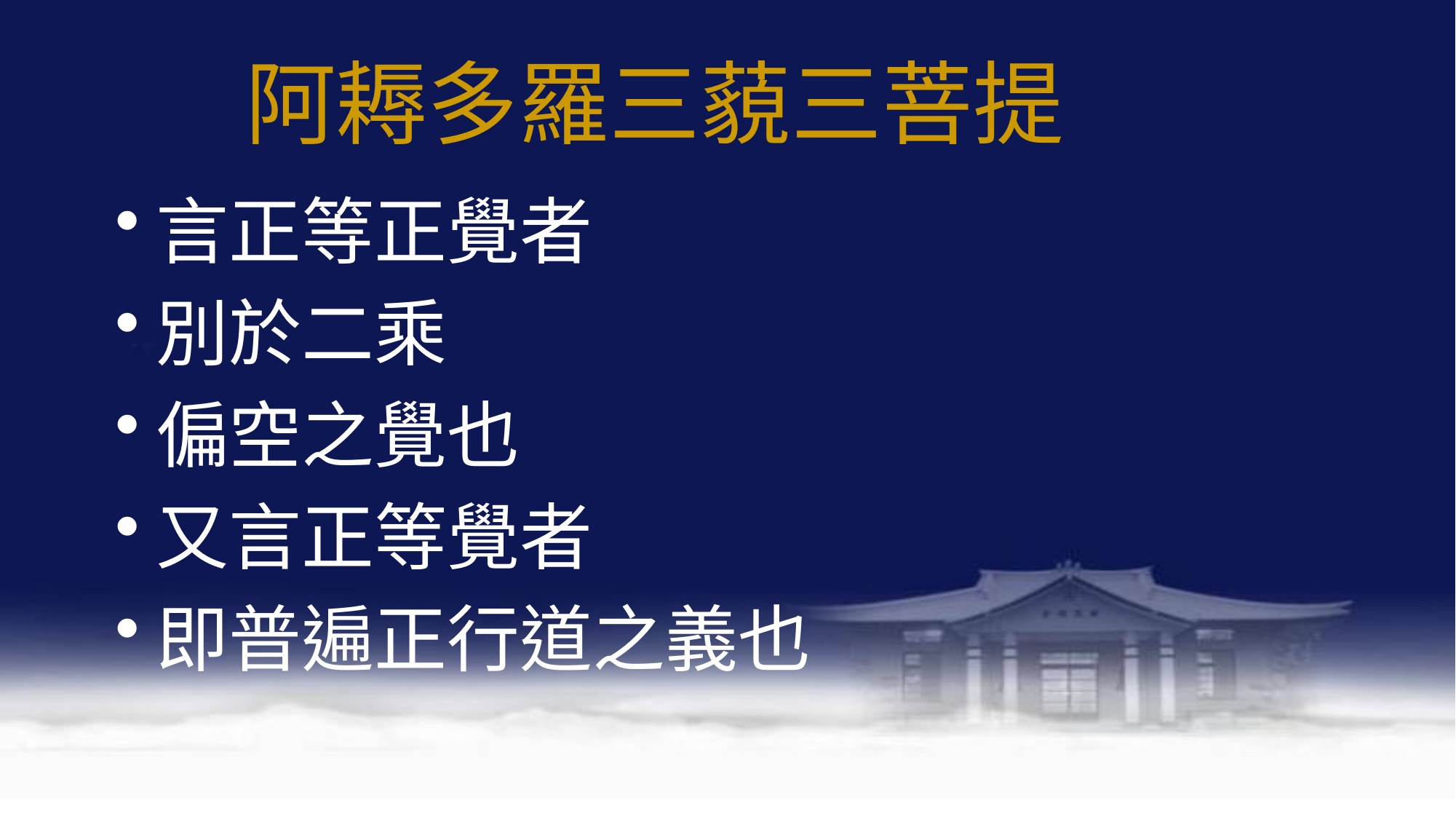

阿耨多羅三藐三菩提
言正等正覺者
別於二乘
偏空之覺也
又言正等覺者
即普遍正行道之義也